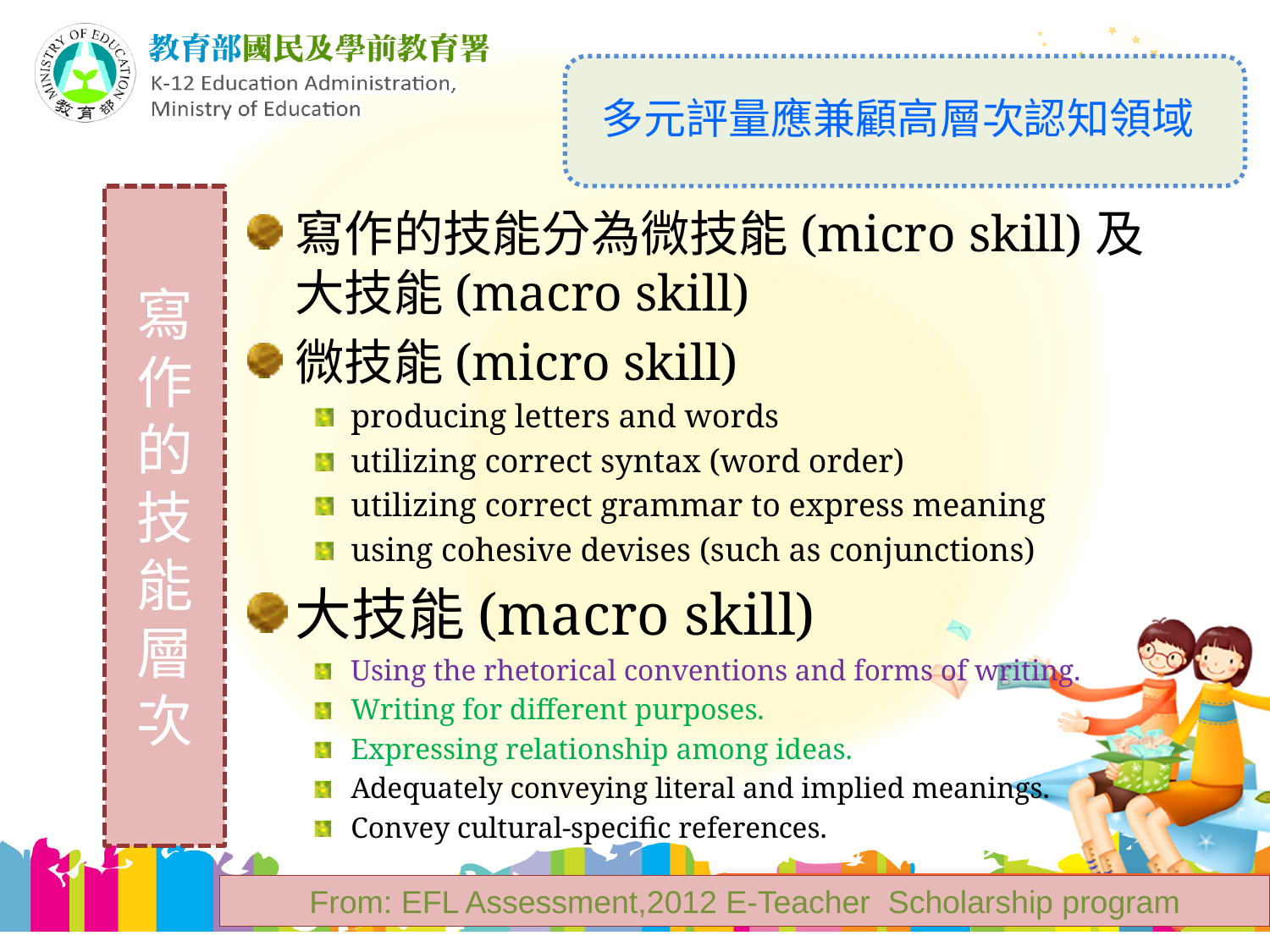

# 多元評量應兼顧高層次認知領域
寫作的技能層次
寫作的技能分為微技能(micro skill)及大技能(macro skill)
微技能(micro skill)
producing letters and words
utilizing correct syntax (word order)
utilizing correct grammar to express meaning
using cohesive devises (such as conjunctions)
大技能(macro skill)
Using the rhetorical conventions and forms of writing.
Writing for different purposes.
Expressing relationship among ideas.
Adequately conveying literal and implied meanings.
Convey cultural-specific references.

From: EFL Assessment,2012 E-Teacher  Scholarship program